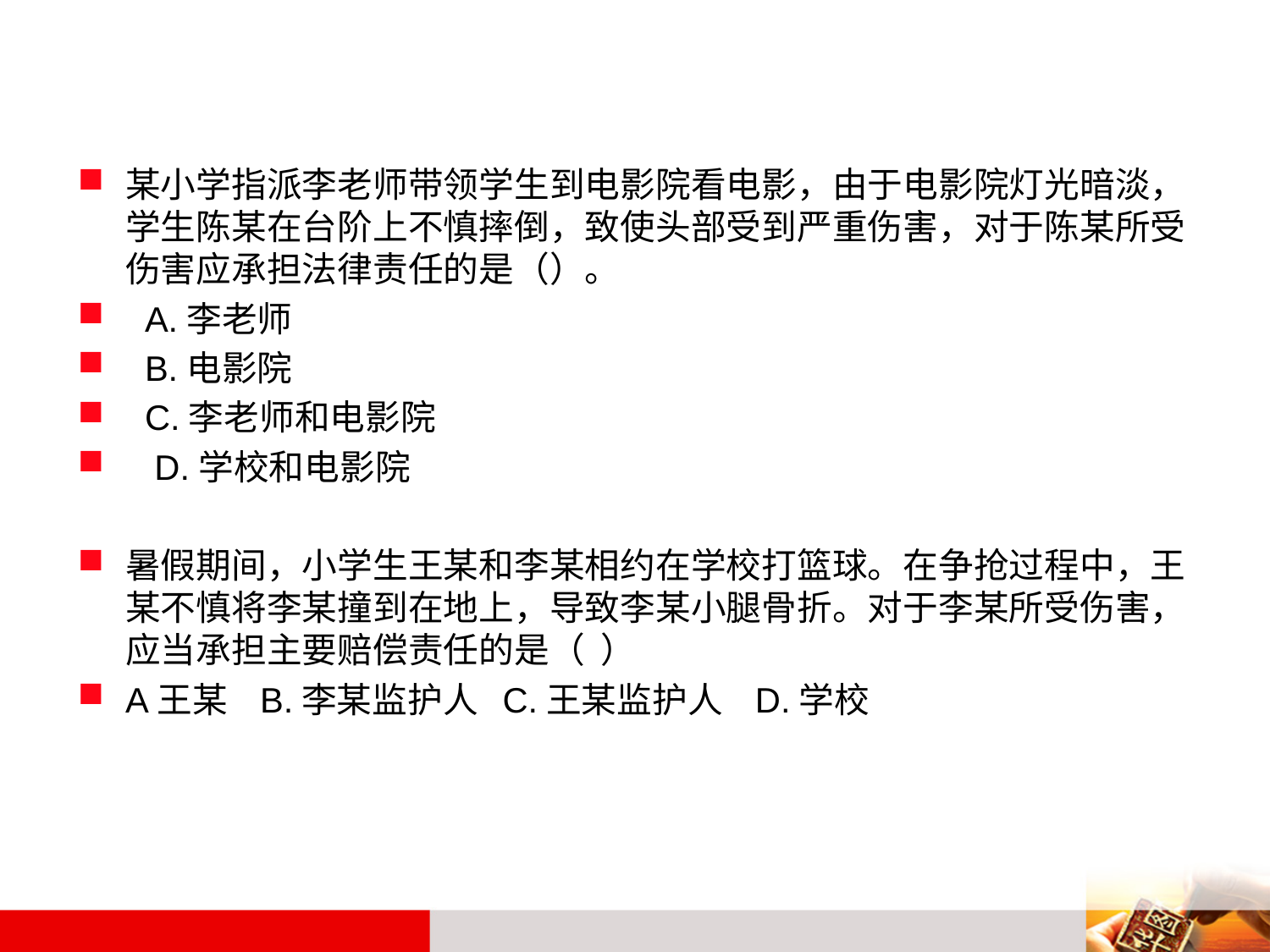

#
某小学指派李老师带领学生到电影院看电影，由于电影院灯光暗淡，学生陈某在台阶上不慎摔倒，致使头部受到严重伤害，对于陈某所受伤害应承担法律责任的是（）。
  A.李老师
  B.电影院
  C.李老师和电影院
   D.学校和电影院

暑假期间，小学生王某和李某相约在学校打篮球。在争抢过程中，王某不慎将李某撞到在地上，导致李某小腿骨折。对于李某所受伤害，应当承担主要赔偿责任的是（  ）
A王某   B.李某监护人  C.王某监护人   D.学校